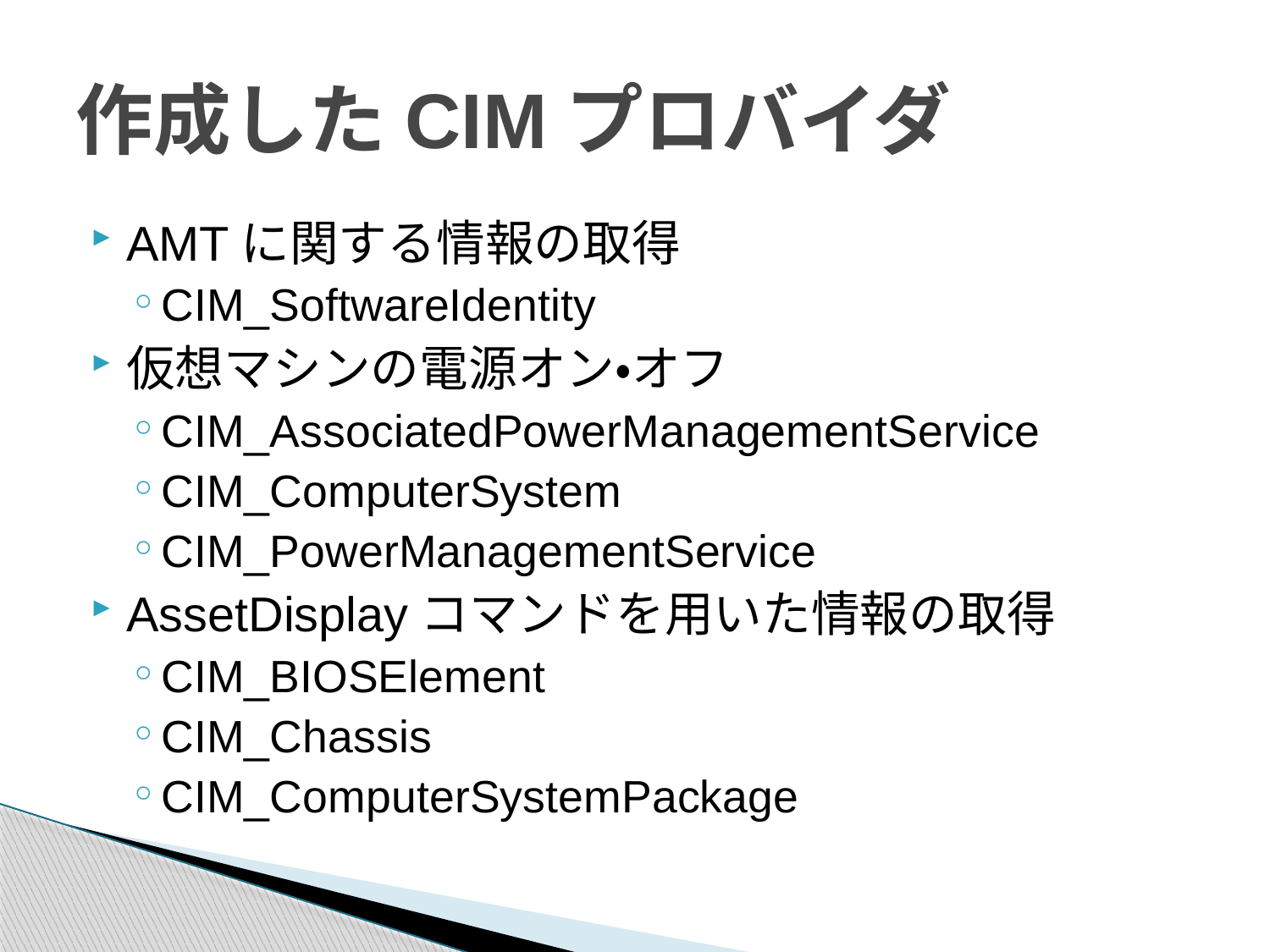

# 作成したCIMプロバイダ
AMTに関する情報の取得
CIM_SoftwareIdentity
仮想マシンの電源オン・オフ
CIM_AssociatedPowerManagementService
CIM_ComputerSystem
CIM_PowerManagementService
AssetDisplayコマンドを用いた情報の取得
CIM_BIOSElement
CIM_Chassis
CIM_ComputerSystemPackage